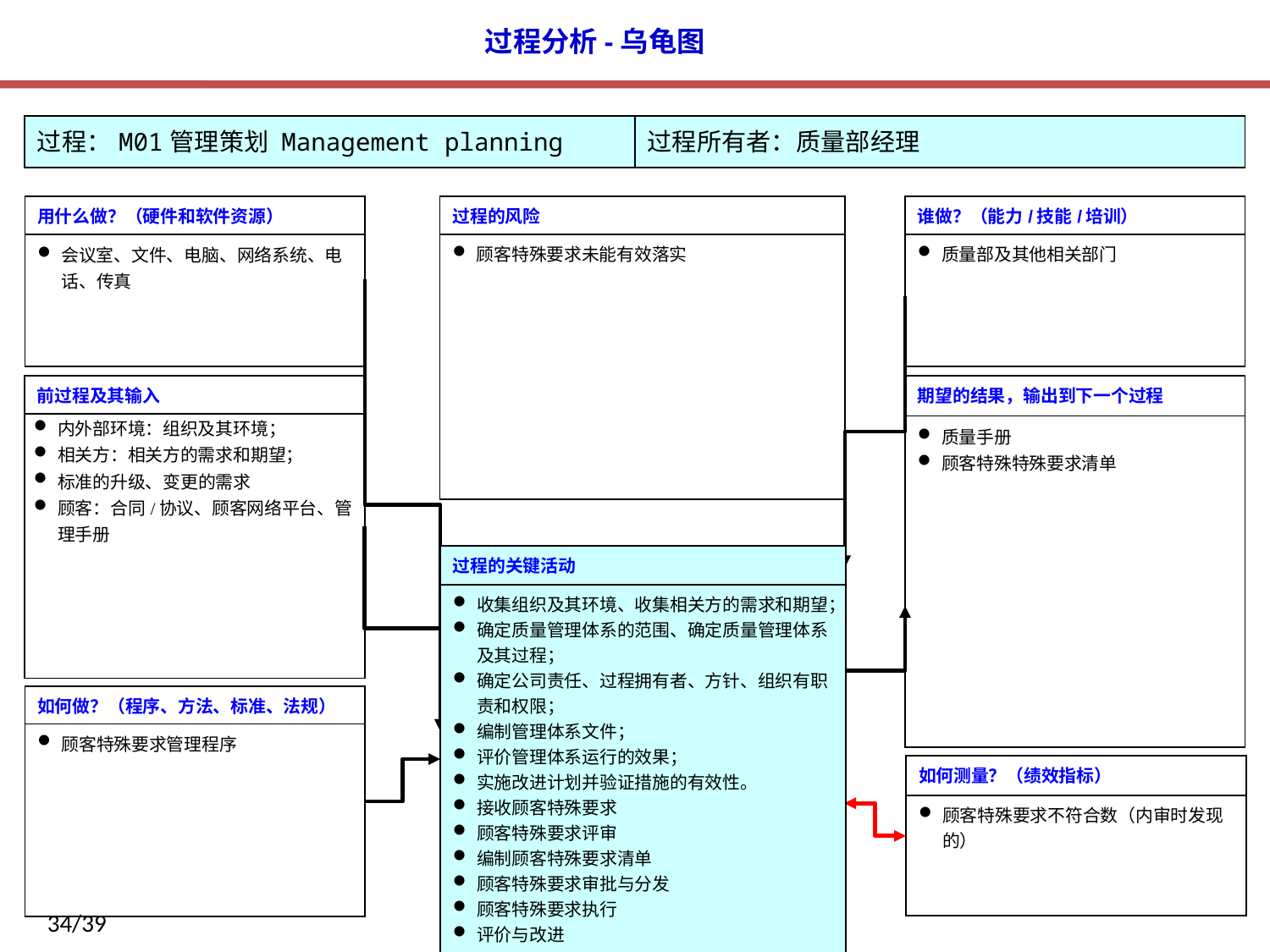

| 过程：M01管理策划 Management planning | 过程所有者：质量部经理 |
| --- | --- |
| 用什么做？（硬件和软件资源） |
| --- |
| 会议室、文件、电脑、网络系统、电话、传真 |
| 过程的风险 |
| --- |
| 顾客特殊要求未能有效落实 |
| 谁做？（能力/技能/培训） |
| --- |
| 质量部及其他相关部门 |
| 前过程及其输入 |
| --- |
| 内外部环境：组织及其环境； 相关方：相关方的需求和期望； 标准的升级、变更的需求 顾客：合同/协议、顾客网络平台、管理手册 |
| 期望的结果，输出到下一个过程 |
| --- |
| 质量手册 顾客特殊特殊要求清单 |
| 过程的关键活动 |
| --- |
| 收集组织及其环境、收集相关方的需求和期望； 确定质量管理体系的范围、确定质量管理体系及其过程； 确定公司责任、过程拥有者、方针、组织有职责和权限； 编制管理体系文件； 评价管理体系运行的效果； 实施改进计划并验证措施的有效性。 接收顾客特殊要求 顾客特殊要求评审 编制顾客特殊要求清单 顾客特殊要求审批与分发 顾客特殊要求执行 评价与改进 |
| 如何做？（程序、方法、标准、法规） |
| --- |
| 顾客特殊要求管理程序 |
| 如何测量？（绩效指标） |
| --- |
| 顾客特殊要求不符合数（内审时发现的） |
34/39